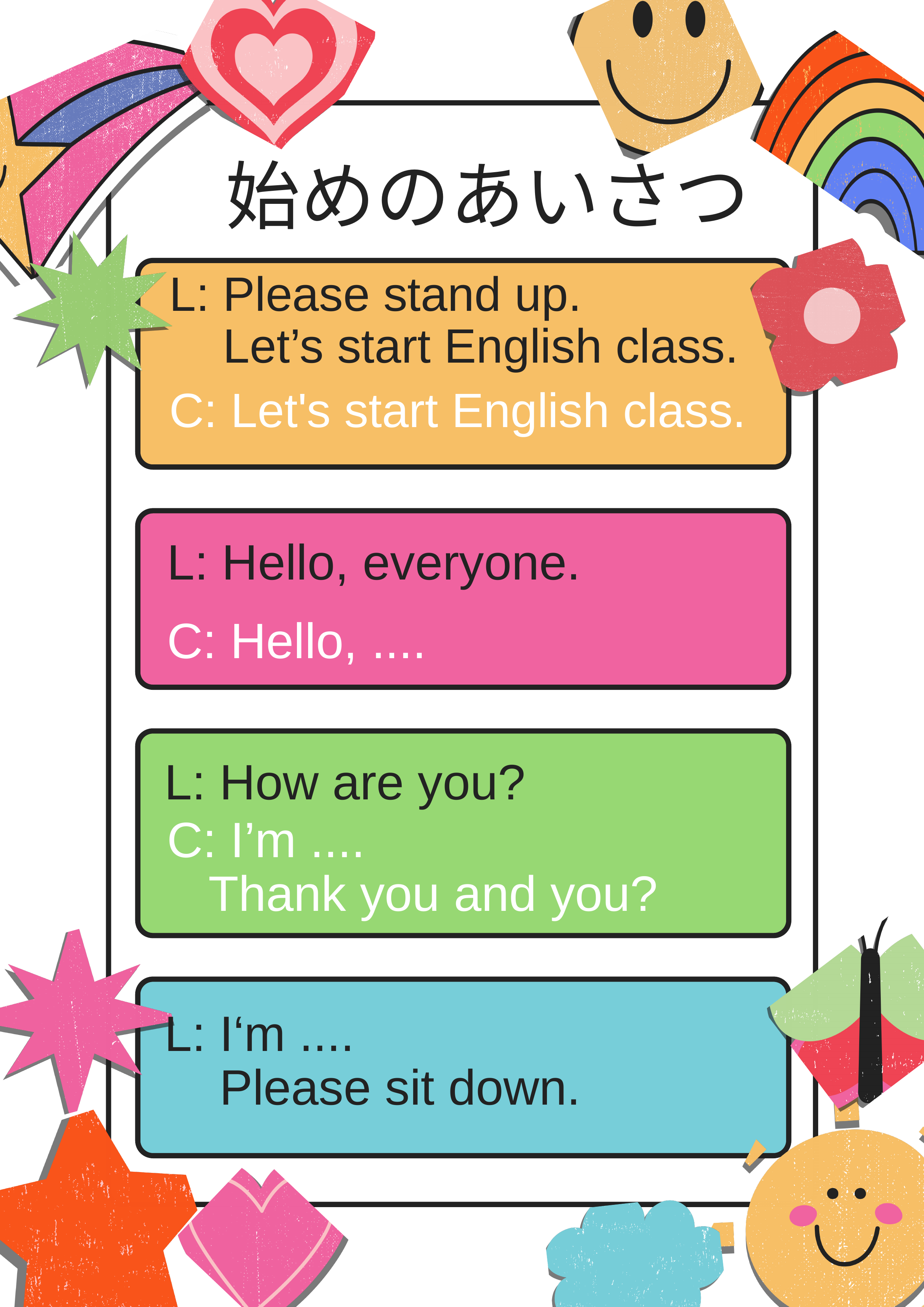

始めのあいさつ

L: Please stand up.
    Let’s start English class.
C: Let's start English class.

L: Hello, everyone.
C: Hello, ....

L: How are you?
C: I’m ....
   Thank you and you?

L: I‘m ....
    Please sit down.